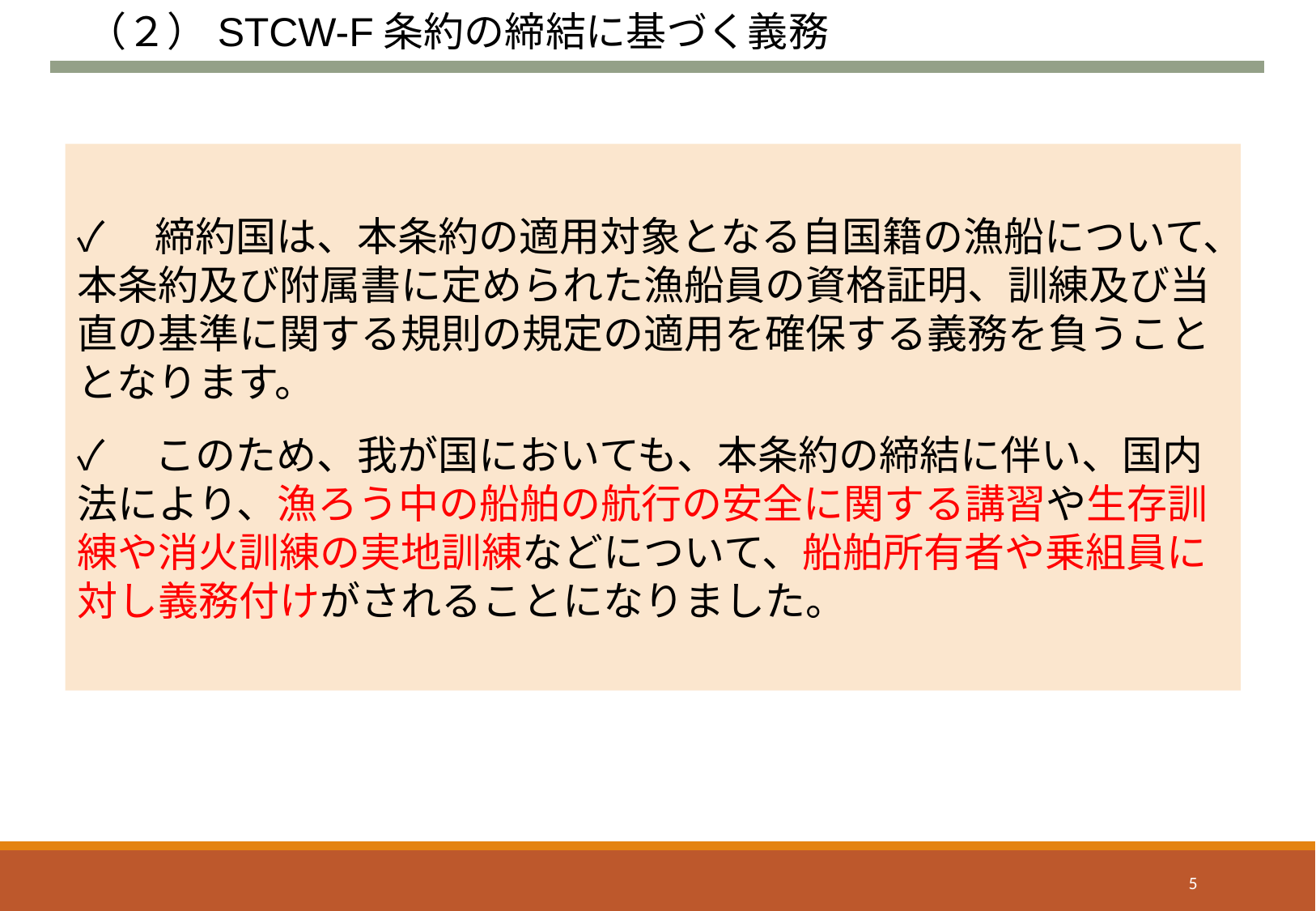

（２）STCW-F条約の締結に基づく義務
✓　締約国は、本条約の適用対象となる自国籍の漁船について、本条約及び附属書に定められた漁船員の資格証明、訓練及び当直の基準に関する規則の規定の適用を確保する義務を負うこととなります。

✓　このため、我が国においても、本条約の締結に伴い、国内法により、漁ろう中の船舶の航行の安全に関する講習や生存訓練や消火訓練の実地訓練などについて、船舶所有者や乗組員に対し義務付けがされることになりました。
5